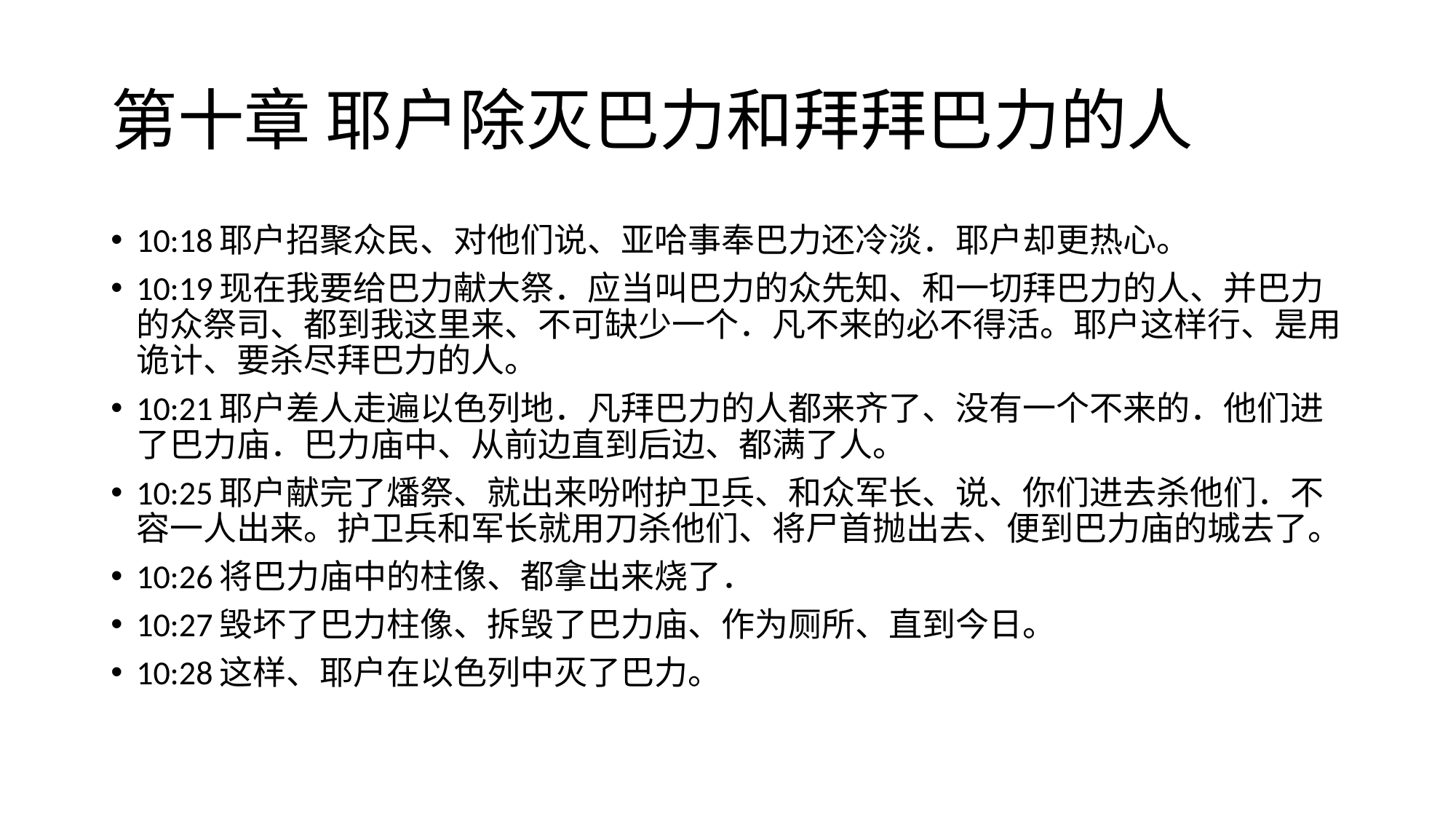

# 第十章 耶户除灭巴力和拜拜巴力的人
10:18耶户招聚众民、对他们说、亚哈事奉巴力还冷淡．耶户却更热心。
10:19现在我要给巴力献大祭．应当叫巴力的众先知、和一切拜巴力的人、并巴力的众祭司、都到我这里来、不可缺少一个．凡不来的必不得活。耶户这样行、是用诡计、要杀尽拜巴力的人。
10:21耶户差人走遍以色列地．凡拜巴力的人都来齐了、没有一个不来的．他们进了巴力庙．巴力庙中、从前边直到后边、都满了人。
10:25耶户献完了燔祭、就出来吩咐护卫兵、和众军长、说、你们进去杀他们．不容一人出来。护卫兵和军长就用刀杀他们、将尸首抛出去、便到巴力庙的城去了。
10:26将巴力庙中的柱像、都拿出来烧了．
10:27毁坏了巴力柱像、拆毁了巴力庙、作为厕所、直到今日。
10:28这样、耶户在以色列中灭了巴力。